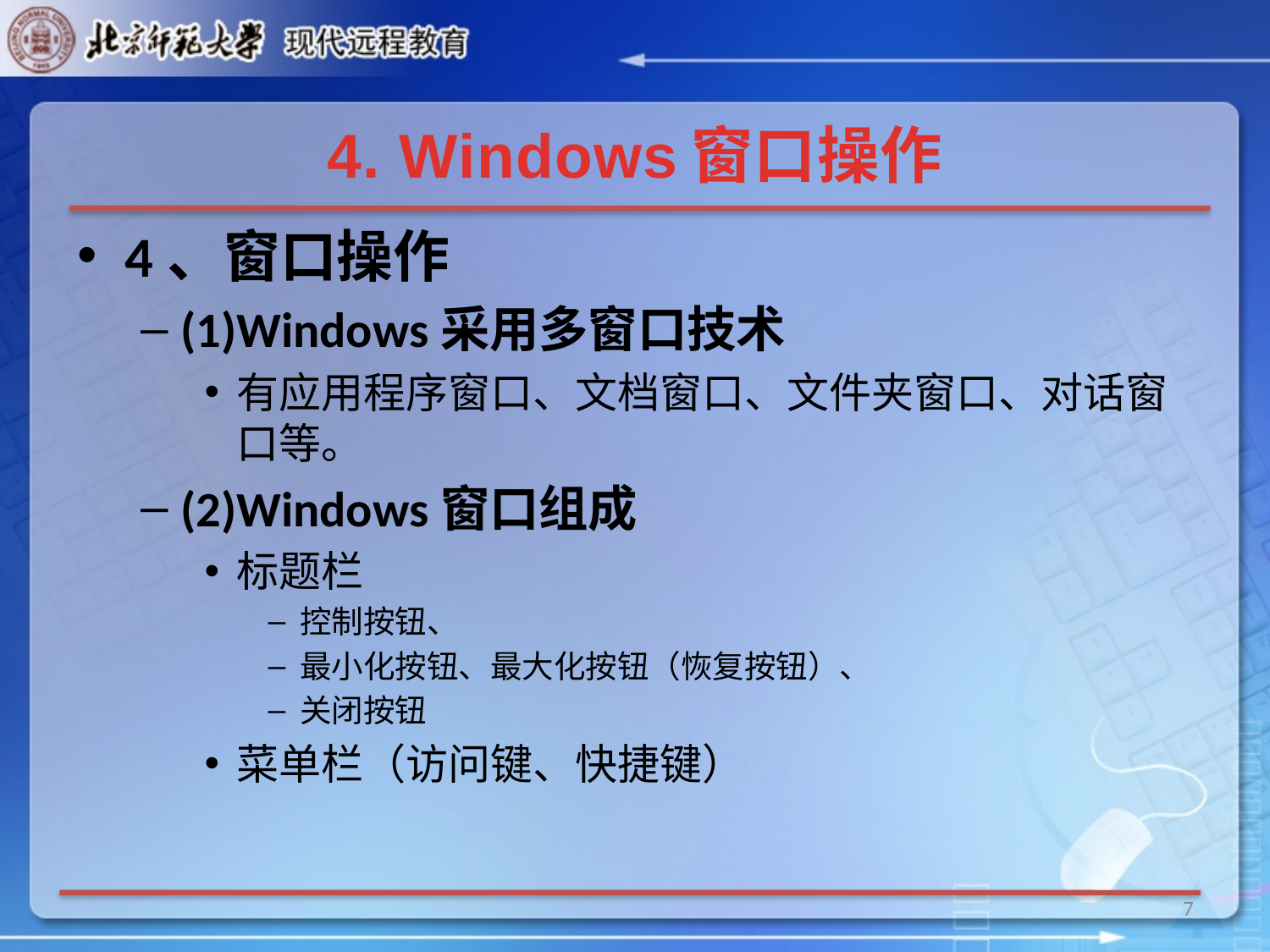

# 4. Windows窗口操作
4、窗口操作
(1)Windows采用多窗口技术
有应用程序窗口、文档窗口、文件夹窗口、对话窗口等。
(2)Windows窗口组成
标题栏
控制按钮、
最小化按钮、最大化按钮（恢复按钮）、
关闭按钮
菜单栏（访问键、快捷键）
7